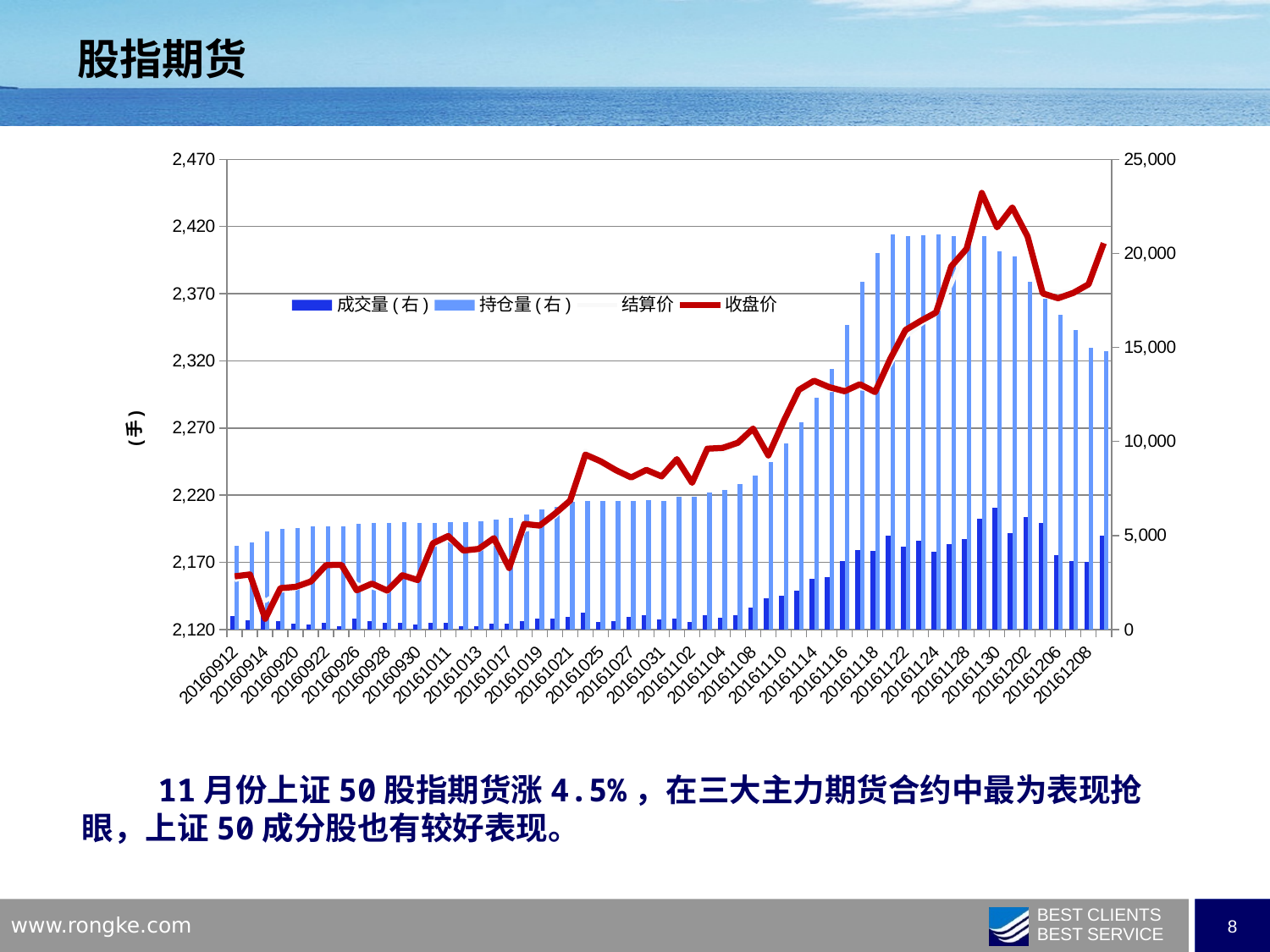

# 股指期货

### Chart

| Category |  |  |  |  |
|---|---|---|---|---|
| 20160912 | 721.0 | 4440.0 | 2156.6 | 2159.6 |
| 20160913 | 503.0 | 4615.0 | 2160.6 | 2161.0 |
| 20160914 | 836.0 | 5209.0 | 2141.2 | 2128.0 |
| 20160919 | 462.0 | 5347.0 | 2148.8 | 2150.8 |
| 20160920 | 302.0 | 5375.0 | 2150.4 | 2151.8 |
| 20160921 | 287.0 | 5472.0 | 2155.6 | 2155.8 |
| 20160922 | 355.0 | 5494.0 | 2169.0 | 2168.0 |
| 20160923 | 188.0 | 5466.0 | 2168.2 | 2168.2 |
| 20160926 | 589.0 | 5598.0 | 2153.8 | 2149.2 |
| 20160927 | 429.0 | 5664.0 | 2151.4 | 2154.2 |
| 20160928 | 369.0 | 5677.0 | 2147.6 | 2149.0 |
| 20160929 | 372.0 | 5722.0 | 2160.6 | 2160.4 |
| 20160930 | 246.0 | 5669.0 | 2158.8 | 2156.8 |
| 20161010 | 363.0 | 5676.0 | 2182.4 | 2184.2 |
| 20161011 | 352.0 | 5710.0 | 2187.0 | 2189.6 |
| 20161012 | 174.0 | 5719.0 | 2179.6 | 2178.8 |
| 20161013 | 199.0 | 5765.0 | 2179.0 | 2180.0 |
| 20161014 | 324.0 | 5856.0 | 2185.0 | 2188.0 |
| 20161017 | 311.0 | 5919.0 | 2170.2 | 2165.8 |
| 20161018 | 432.0 | 6127.0 | 2194.0 | 2198.6 |
| 20161019 | 567.0 | 6378.0 | 2197.0 | 2197.4 |
| 20161020 | 561.0 | 6514.0 | 2204.0 | 2206.2 |
| 20161021 | 656.0 | 6787.0 | 2214.8 | 2216.0 |
| 20161024 | 909.0 | 6848.0 | 2253.2 | 2250.2 |
| 20161025 | 416.0 | 6827.0 | 2245.8 | 2245.2 |
| 20161026 | 429.0 | 6845.0 | 2239.6 | 2238.6 |
| 20161027 | 653.0 | 6821.0 | 2232.0 | 2233.2 |
| 20161028 | 772.0 | 6882.0 | 2239.4 | 2238.8 |
| 20161031 | 528.0 | 6827.0 | 2233.8 | 2234.0 |
| 20161101 | 585.0 | 7059.0 | 2243.6 | 2246.8 |
| 20161102 | 406.0 | 7043.0 | 2230.6 | 2229.2 |
| 20161103 | 759.0 | 7297.0 | 2255.2 | 2254.6 |
| 20161104 | 627.0 | 7426.0 | 2252.6 | 2255.2 |
| 20161107 | 761.0 | 7749.0 | 2257.4 | 2259.0 |
| 20161108 | 1156.0 | 8201.0 | 2268.8 | 2269.6 |
| 20161109 | 1669.0 | 8925.0 | 2251.4 | 2249.6 |
| 20161110 | 1799.0 | 9907.0 | 2276.2 | 2275.0 |
| 20161111 | 2087.0 | 11009.0 | 2295.2 | 2298.4 |
| 20161114 | 2695.0 | 12341.0 | 2301.8 | 2305.2 |
| 20161115 | 2800.0 | 13867.0 | 2298.2 | 2300.4 |
| 20161116 | 3632.0 | 16205.0 | 2299.2 | 2297.4 |
| 20161117 | 4242.0 | 18482.0 | 2299.6 | 2302.6 |
| 20161118 | 4196.0 | 20026.0 | 2298.2 | 2296.8 |
| 20161121 | 4969.0 | 20994.0 | 2317.2 | 2321.6 |
| 20161122 | 4387.0 | 20922.0 | 2337.8 | 2343.0 |
| 20161123 | 4741.0 | 20947.0 | 2347.0 | 2349.8 |
| 20161124 | 4132.0 | 21020.0 | 2354.8 | 2356.0 |
| 20161125 | 4553.0 | 20937.0 | 2376.8 | 2390.4 |
| 20161128 | 4823.0 | 20547.0 | 2403.4 | 2403.4 |
| 20161129 | 5902.0 | 20927.0 | 2439.6 | 2445.0 |
| 20161130 | 6482.0 | 20127.0 | 2421.2 | 2419.4 |
| 20161201 | 5127.0 | 19843.0 | 2428.0 | 2434.2 |
| 20161202 | 5985.0 | 18488.0 | 2415.6 | 2412.6 |
| 20161205 | 5675.0 | 17599.0 | 2371.6 | 2370.2 |
| 20161206 | 3966.0 | 16755.0 | 2371.2 | 2366.6 |
| 20161207 | 3629.0 | 15911.0 | 2371.4 | 2370.6 |
| 20161208 | 3585.0 | 14965.0 | 2377.0 | 2377.0 |
| 20161209 | 4988.0 | 14803.0 | 2407.0 | 2407.6 |
    11月份上证50股指期货涨4.5%，在三大主力期货合约中最为表现抢眼，上证50成分股也有较好表现。